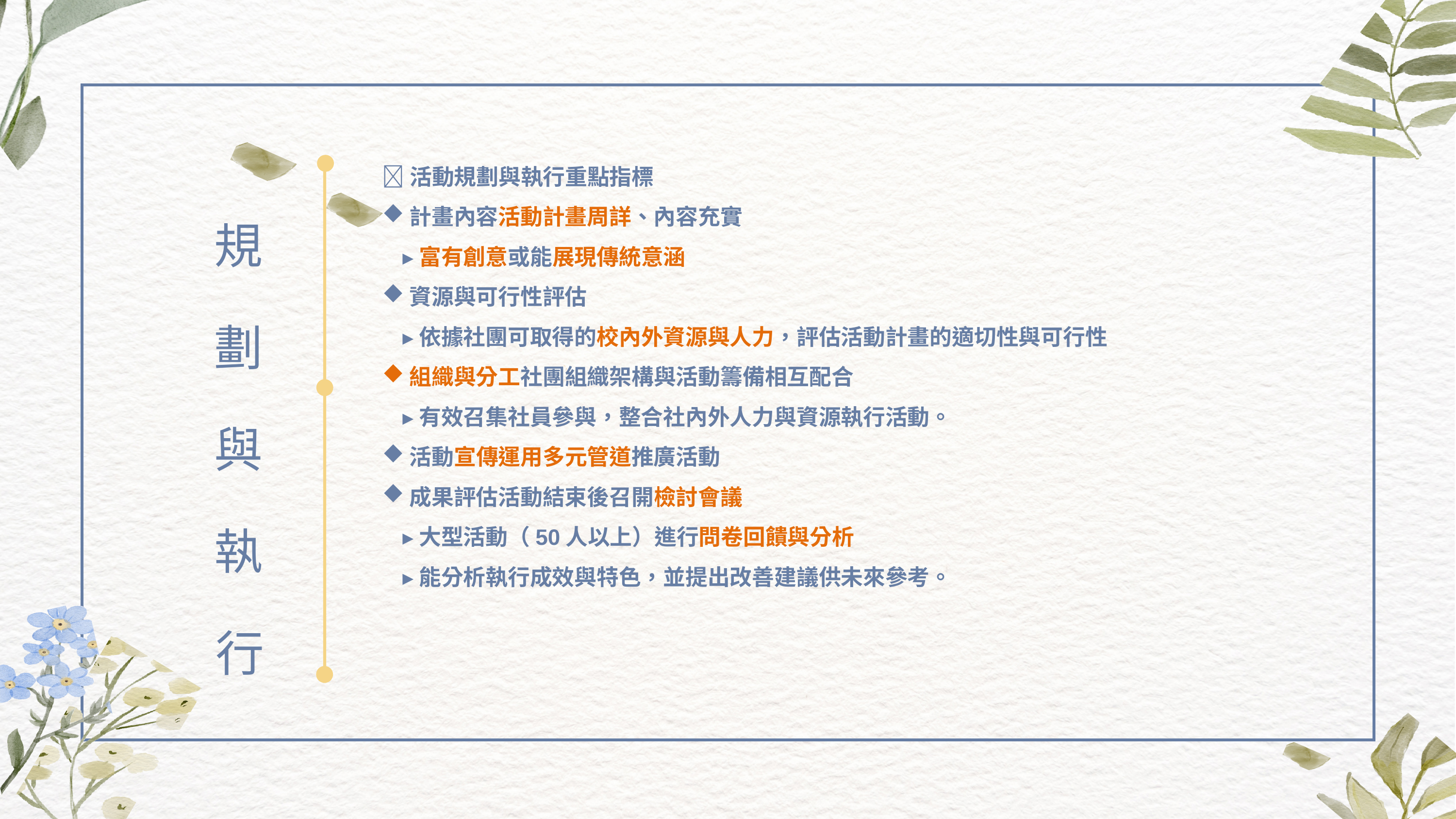

🧩活動規劃與執行重點指標
計畫內容活動計畫周詳、內容充實
    ▸富有創意或能展現傳統意涵
資源與可行性評估
    ▸依據社團可取得的校內外資源與人力，評估活動計畫的適切性與可行性
組織與分工社團組織架構與活動籌備相互配合
    ▸有效召集社員參與，整合社內外人力與資源執行活動。
活動宣傳運用多元管道推廣活動
成果評估活動結束後召開檢討會議
    ▸大型活動（50人以上）進行問卷回饋與分析
    ▸能分析執行成效與特色，並提出改善建議供未來參考。

規劃與執行